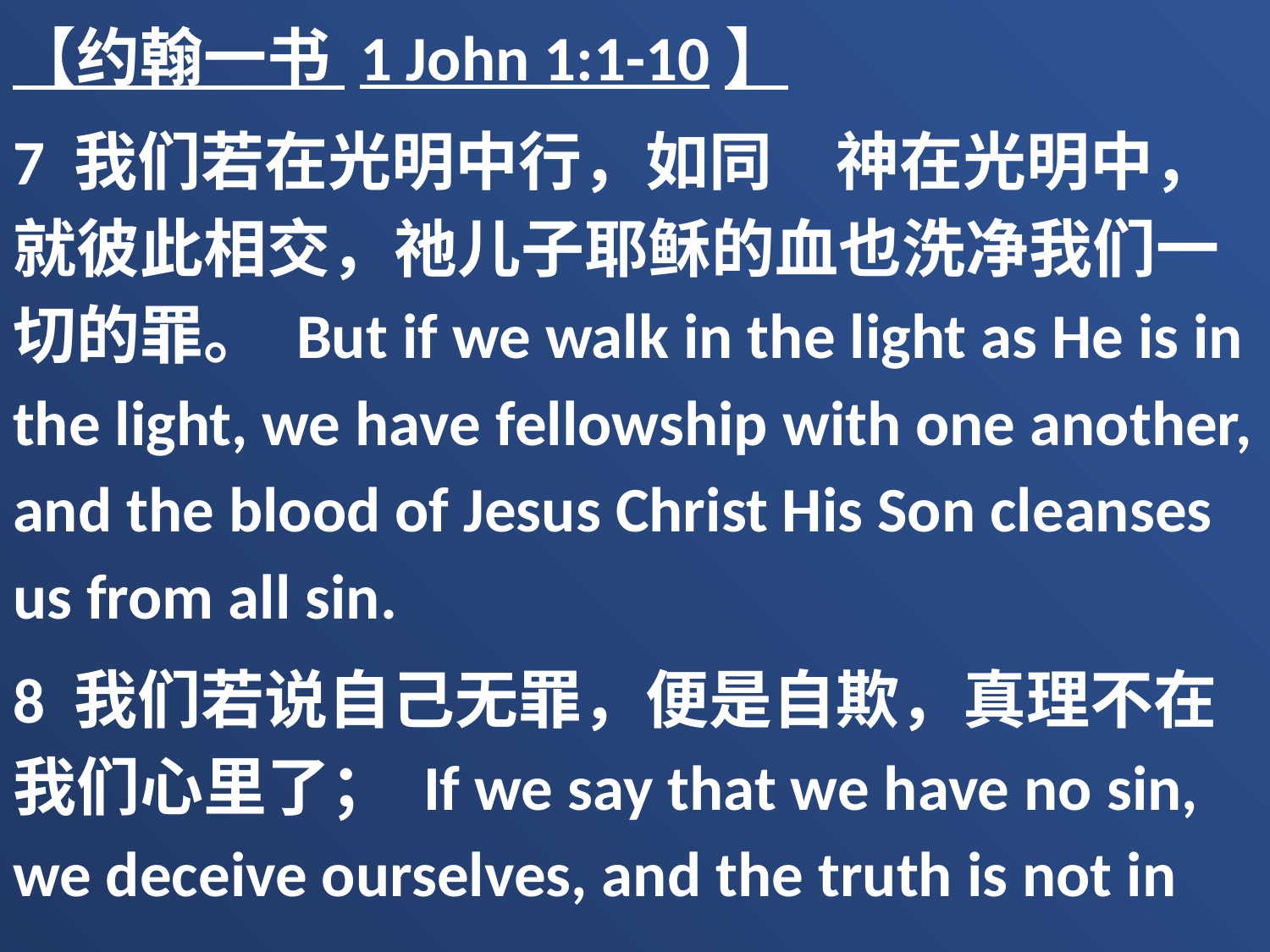

【约翰一书 1 John 1:1-10】
7 我们若在光明中行，如同　神在光明中，就彼此相交，祂儿子耶稣的血也洗净我们一切的罪。 But if we walk in the light as He is in the light, we have fellowship with one another, and the blood of Jesus Christ His Son cleanses us from all sin.
8 我们若说自己无罪，便是自欺，真理不在我们心里了； If we say that we have no sin, we deceive ourselves, and the truth is not in us.